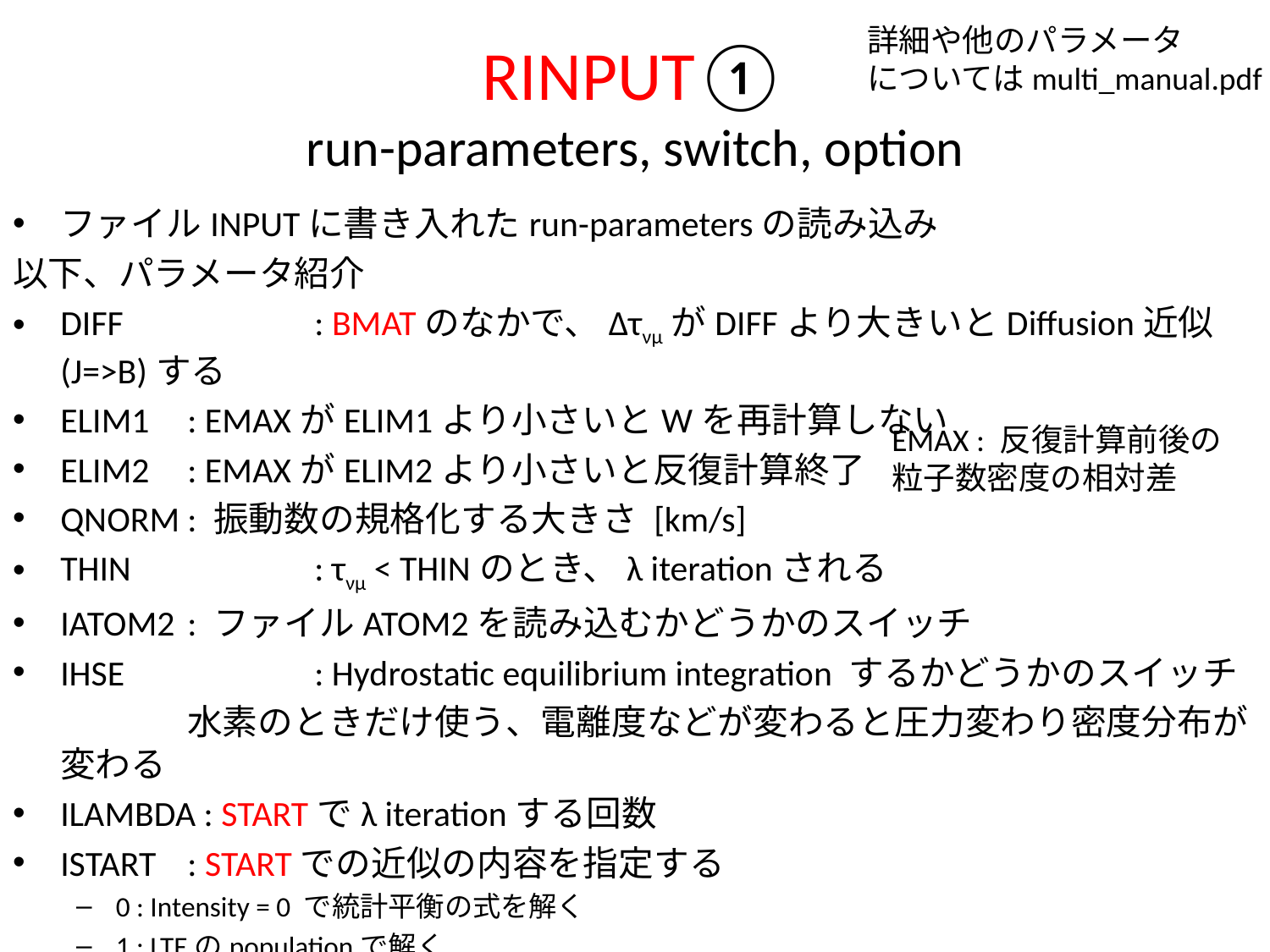

詳細や他のパラメータ
についてはmulti_manual.pdf
# RINPUT① run-parameters, switch, option
ファイルINPUTに書き入れたrun-parametersの読み込み
以下、パラメータ紹介
DIFF 		: BMATのなかで、ΔτνμがDIFFより大きいとDiffusion近似(J=>B)する
ELIM1	: EMAXがELIM1より小さいとWを再計算しない
ELIM2	: EMAXがELIM2より小さいと反復計算終了
QNORM	: 振動数の規格化する大きさ [km/s]
THIN 		: τνμ < THINのとき、λ iterationされる
IATOM2	: ファイルATOM2を読み込むかどうかのスイッチ
IHSE 		: Hydrostatic equilibrium integration するかどうかのスイッチ
		水素のときだけ使う、電離度などが変わると圧力変わり密度分布が変わる
ILAMBDA : STARTでλ iterationする回数
ISTART	: STARTでの近似の内容を指定する
0 : Intensity = 0 で統計平衡の式を解く
1 : LTEのpopulationで解く
-1: ファイルRSTRTで指定したStarting approximationを使う
EMAX : 反復計算前後の
粒子数密度の相対差